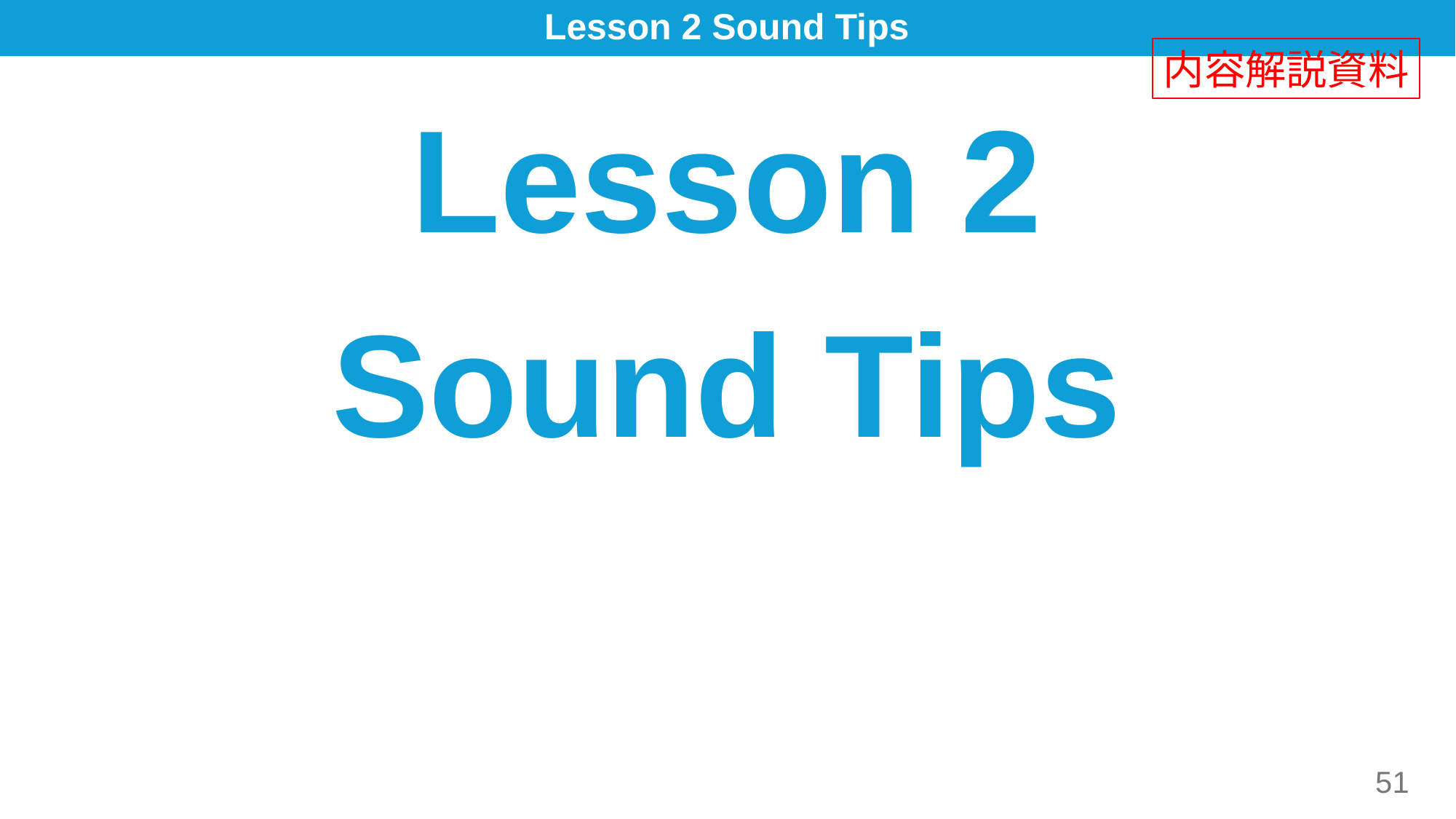

# Lesson 2 Sound Tips
内容解説資料
Lesson 2

Sound Tips
51